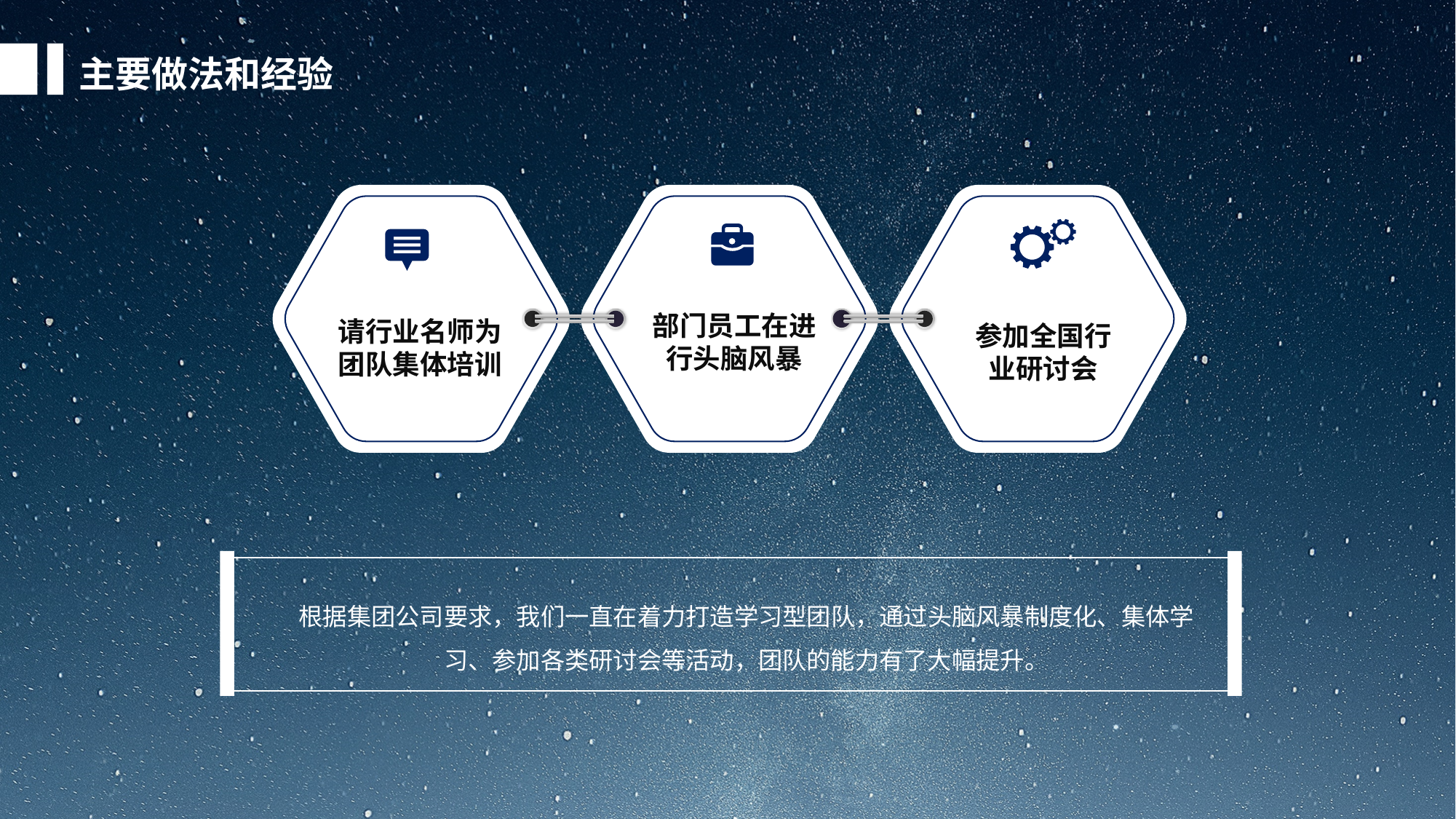

主要做法和经验

部门员工在进行头脑风暴

请行业名师为团队集体培训
参加全国行业研讨会

根据集团公司要求，我们一直在着力打造学习型团队，通过头脑风暴制度化、集体学习、参加各类研讨会等活动，团队的能力有了大幅提升。